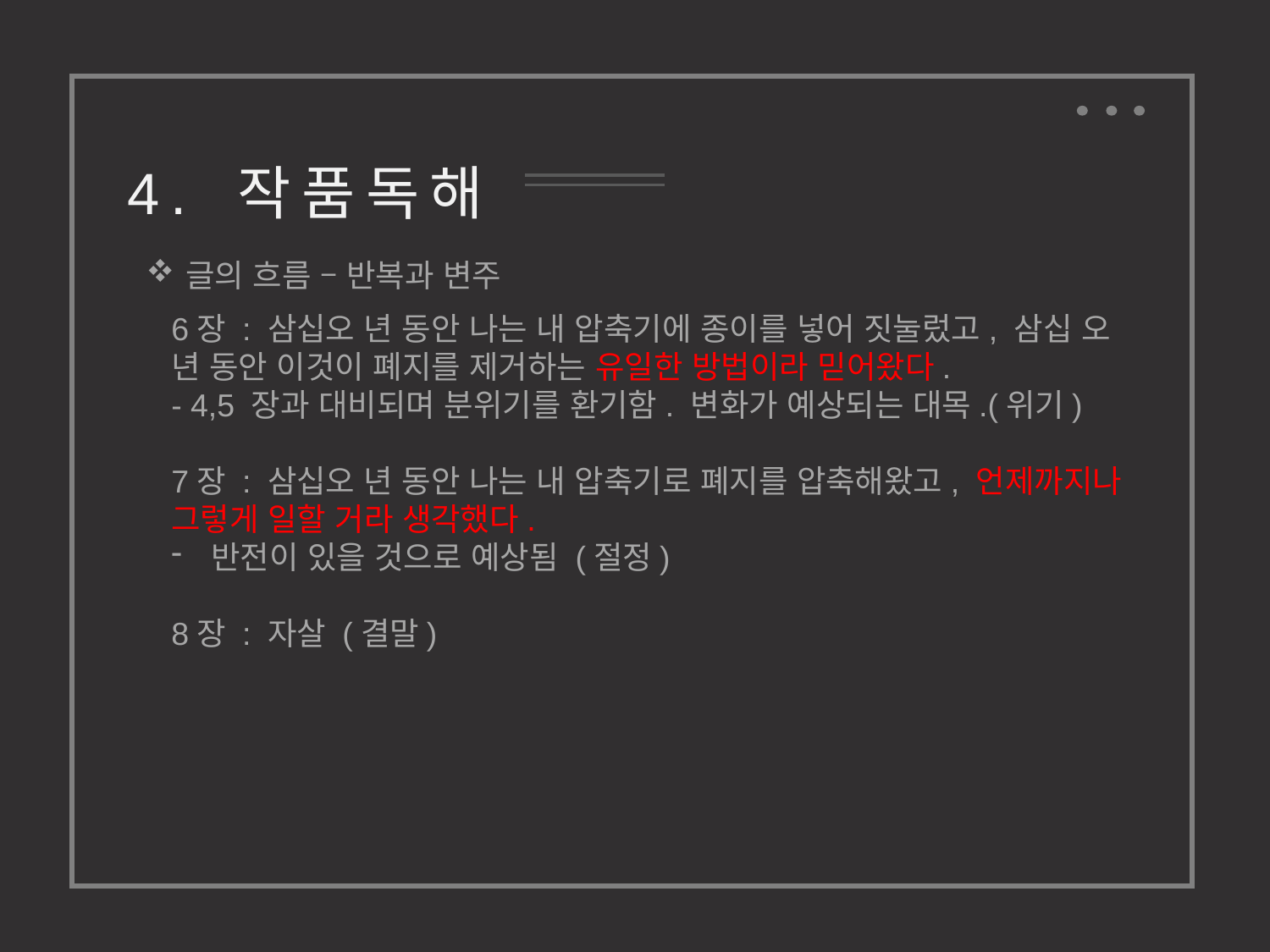

4. 작품독해
글의 흐름 – 반복과 변주
6장 : 삼십오 년 동안 나는 내 압축기에 종이를 넣어 짓눌렀고, 삼십 오 년 동안 이것이 폐지를 제거하는 유일한 방법이라 믿어왔다.
- 4,5 장과 대비되며 분위기를 환기함. 변화가 예상되는 대목.(위기)

7장 : 삼십오 년 동안 나는 내 압축기로 폐지를 압축해왔고, 언제까지나 그렇게 일할 거라 생각했다.
반전이 있을 것으로 예상됨 (절정)

8장 : 자살 (결말)